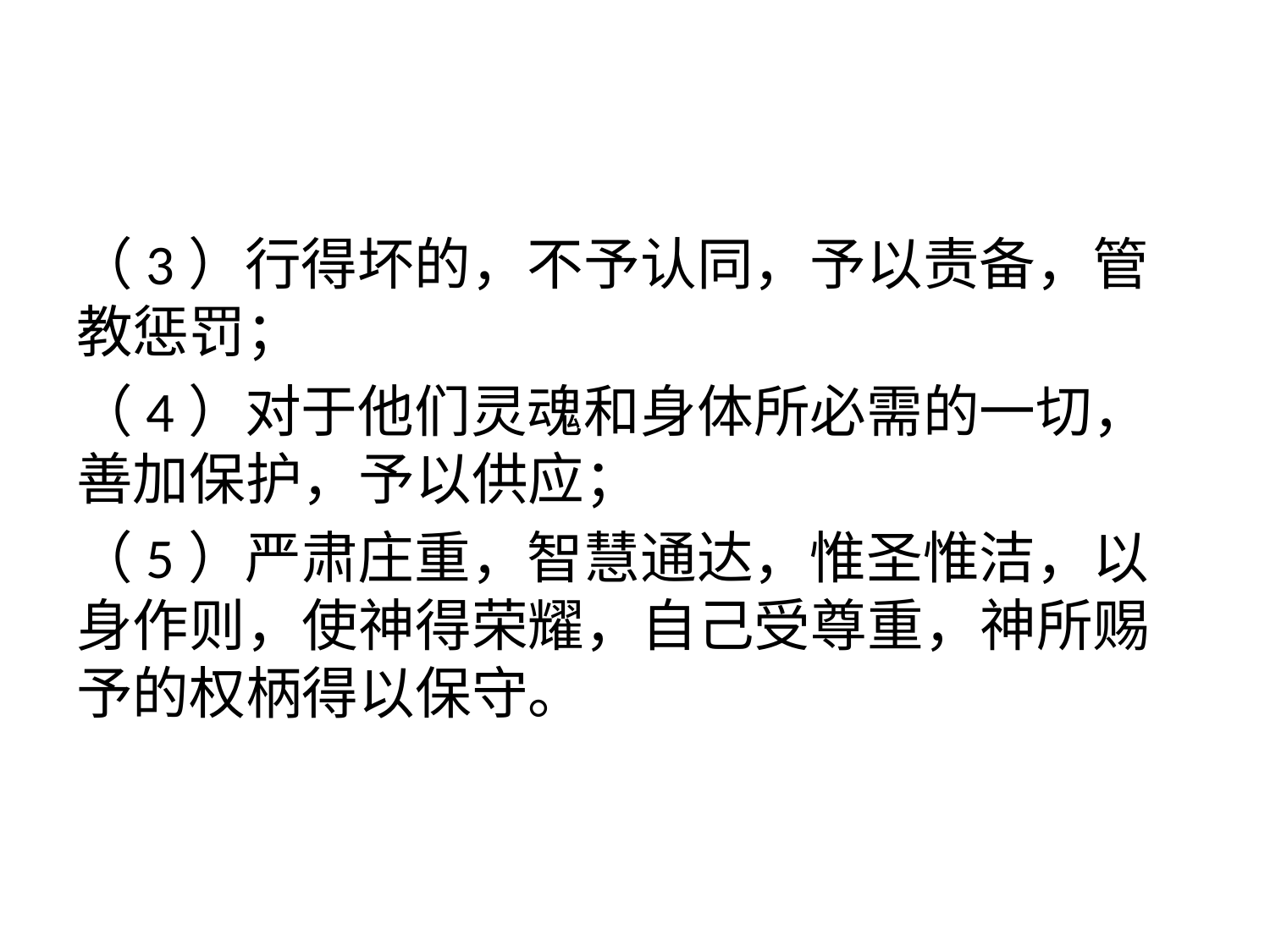

#
（3）行得坏的，不予认同，予以责备，管教惩罚；
（4）对于他们灵魂和身体所必需的一切，善加保护，予以供应；
（5）严肃庄重，智慧通达，惟圣惟洁，以身作则，使神得荣耀，自己受尊重，神所赐予的权柄得以保守。